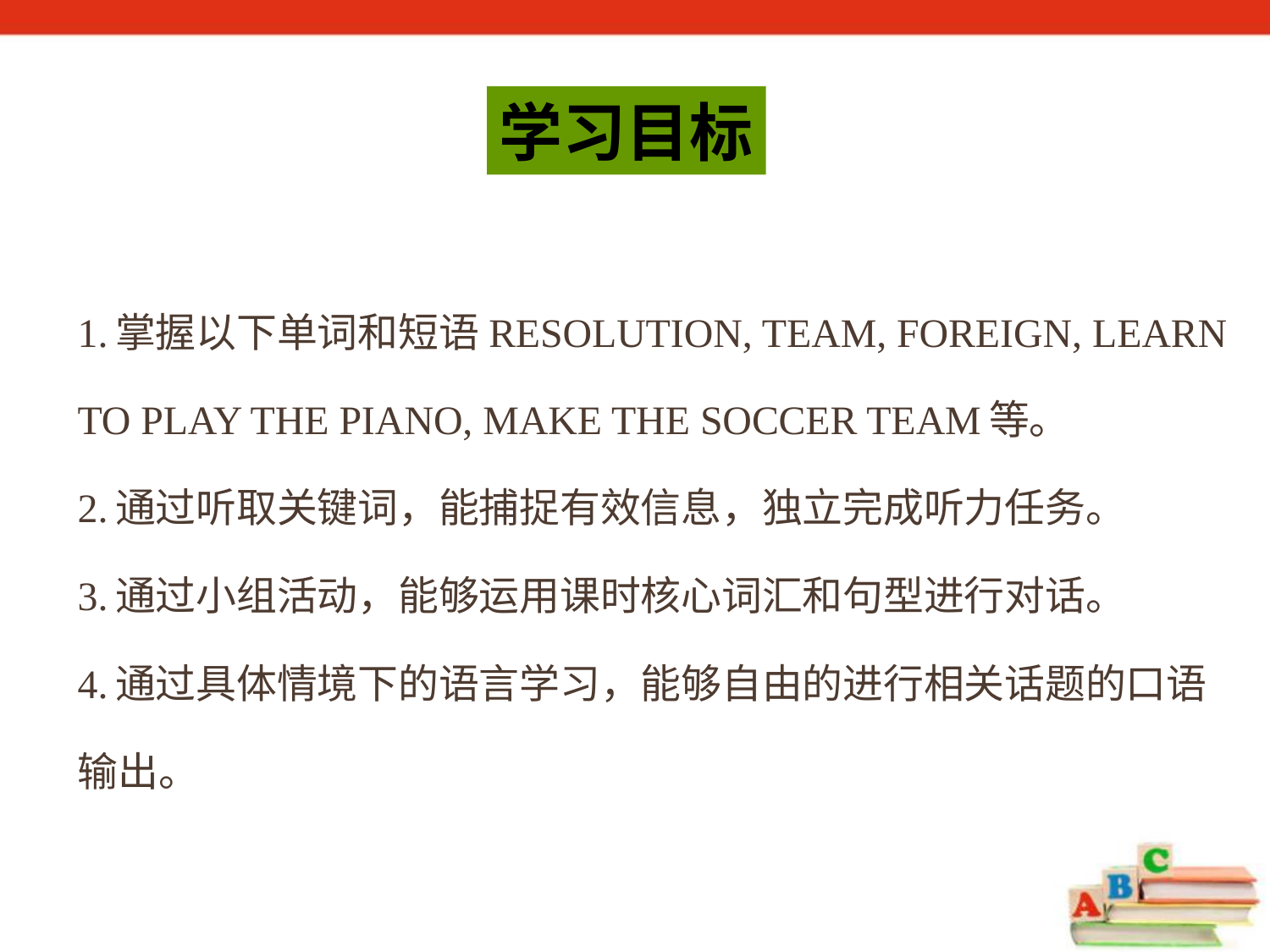

学习目标
# 1.掌握以下单词和短语resolution, team, foreign, learn to play the piano, make the soccer team等。 2.通过听取关键词，能捕捉有效信息，独立完成听力任务。 3.通过小组活动，能够运用课时核心词汇和句型进行对话。 4.通过具体情境下的语言学习，能够自由的进行相关话题的口语输出。